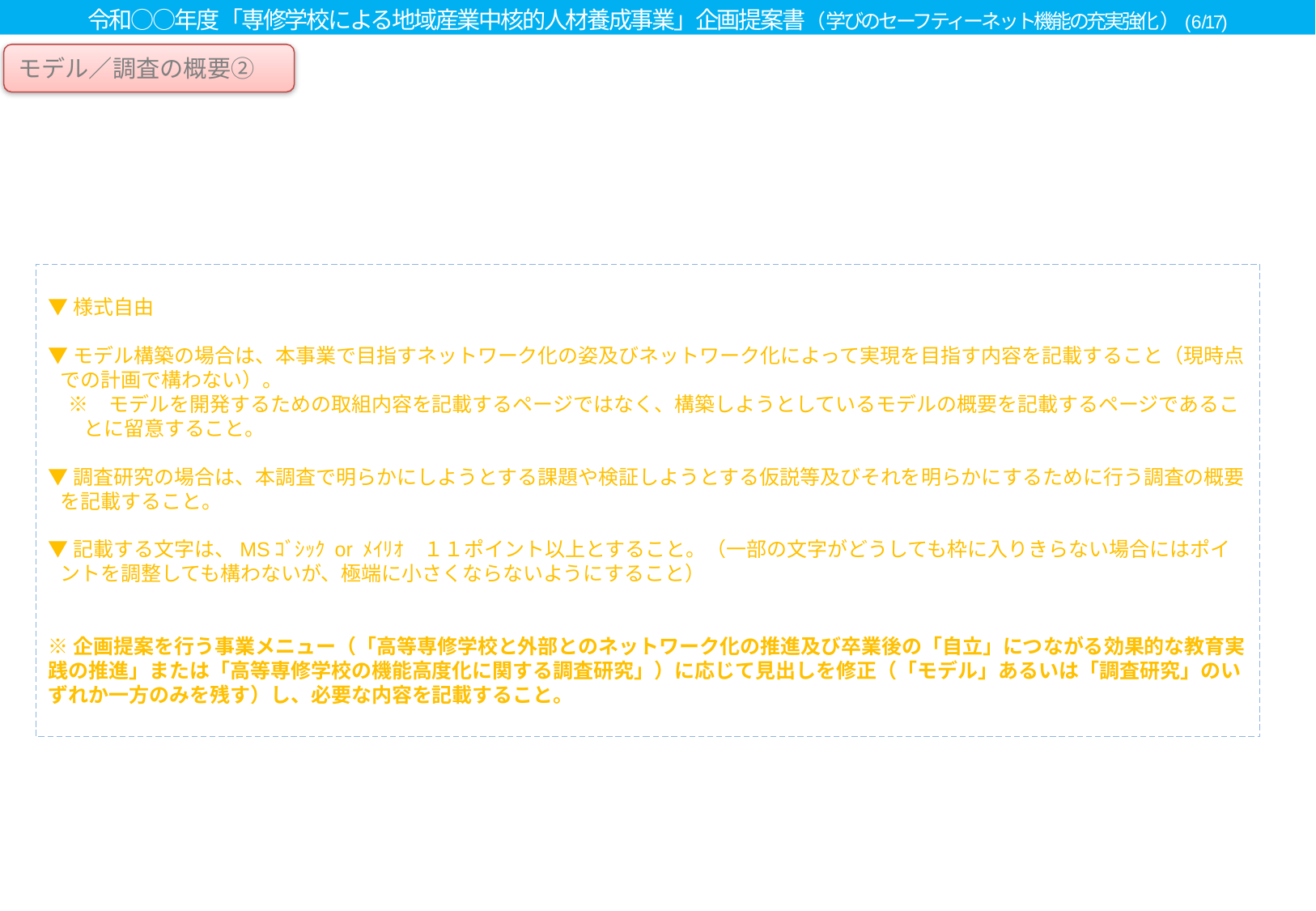

令和○○年度「専修学校による地域産業中核的人材養成事業」企画提案書（学びのセーフティーネット機能の充実強化）(6/17)
モデル／調査の概要②

▼様式自由

▼モデル構築の場合は、本事業で目指すネットワーク化の姿及びネットワーク化によって実現を目指す内容を記載すること（現時点での計画で構わない）。
　※　モデルを開発するための取組内容を記載するページではなく、構築しようとしているモデルの概要を記載するページであることに留意すること。

▼調査研究の場合は、本調査で明らかにしようとする課題や検証しようとする仮説等及びそれを明らかにするために行う調査の概要を記載すること。

▼記載する文字は、MSｺﾞｼｯｸ or ﾒｲﾘｵ　１１ポイント以上とすること。（一部の文字がどうしても枠に入りきらない場合にはポイントを調整しても構わないが、極端に小さくならないようにすること）

※企画提案を行う事業メニュー（「高等専修学校と外部とのネットワーク化の推進及び卒業後の「自立」につながる効果的な教育実践の推進」または「高等専修学校の機能高度化に関する調査研究」）に応じて見出しを修正（「モデル」あるいは「調査研究」のいずれか一方のみを残す）し、必要な内容を記載すること。